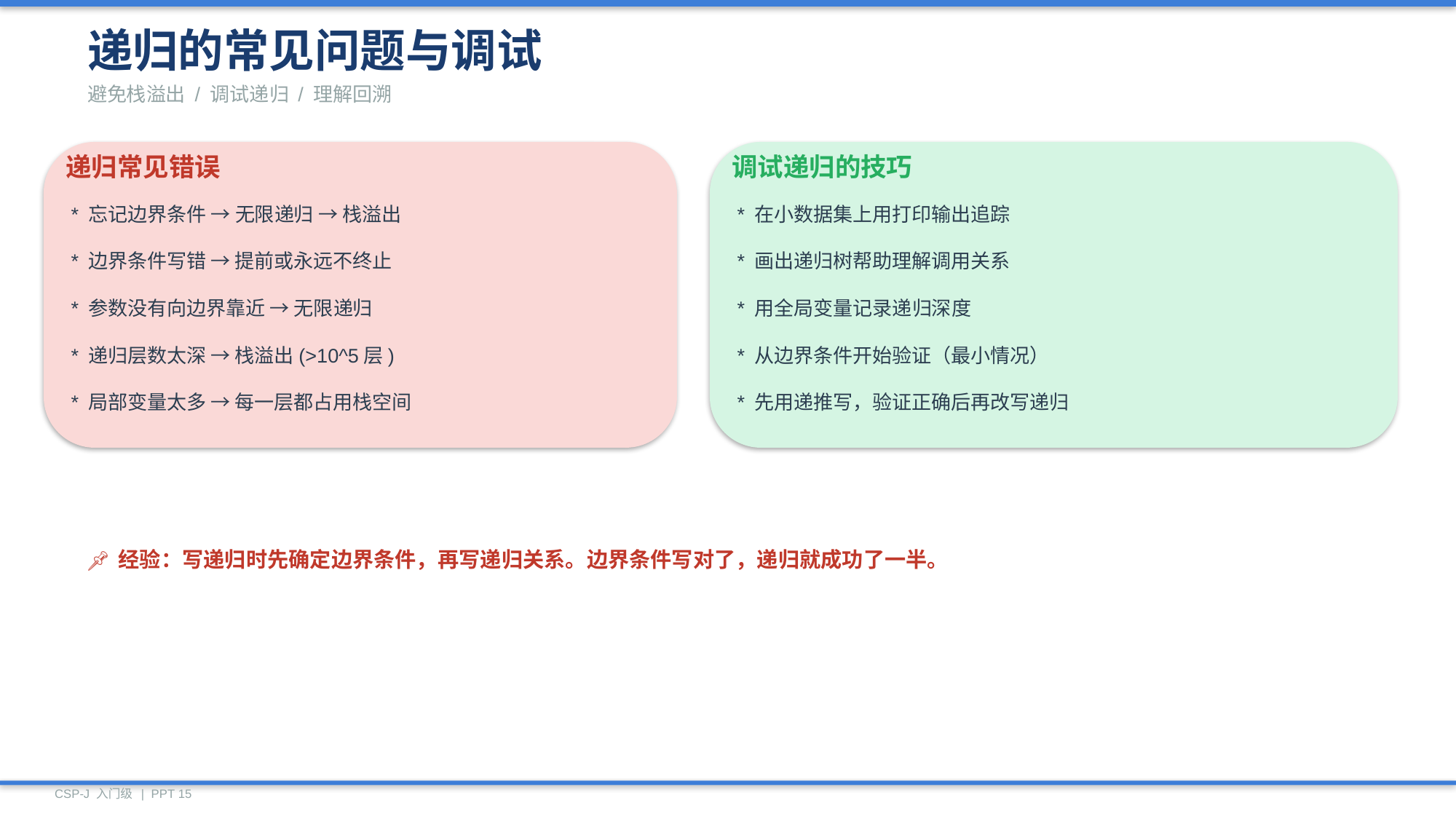

递归的常见问题与调试
避免栈溢出 / 调试递归 / 理解回溯

递归常见错误
调试递归的技巧
* 忘记边界条件 → 无限递归 → 栈溢出
* 在小数据集上用打印输出追踪
* 边界条件写错 → 提前或永远不终止
* 画出递归树帮助理解调用关系
* 参数没有向边界靠近 → 无限递归
* 用全局变量记录递归深度
* 递归层数太深 → 栈溢出(>10^5层)
* 从边界条件开始验证（最小情况）
* 局部变量太多 → 每一层都占用栈空间
* 先用递推写，验证正确后再改写递归
📌 经验：写递归时先确定边界条件，再写递归关系。边界条件写对了，递归就成功了一半。

CSP-J 入门级  |  PPT 15